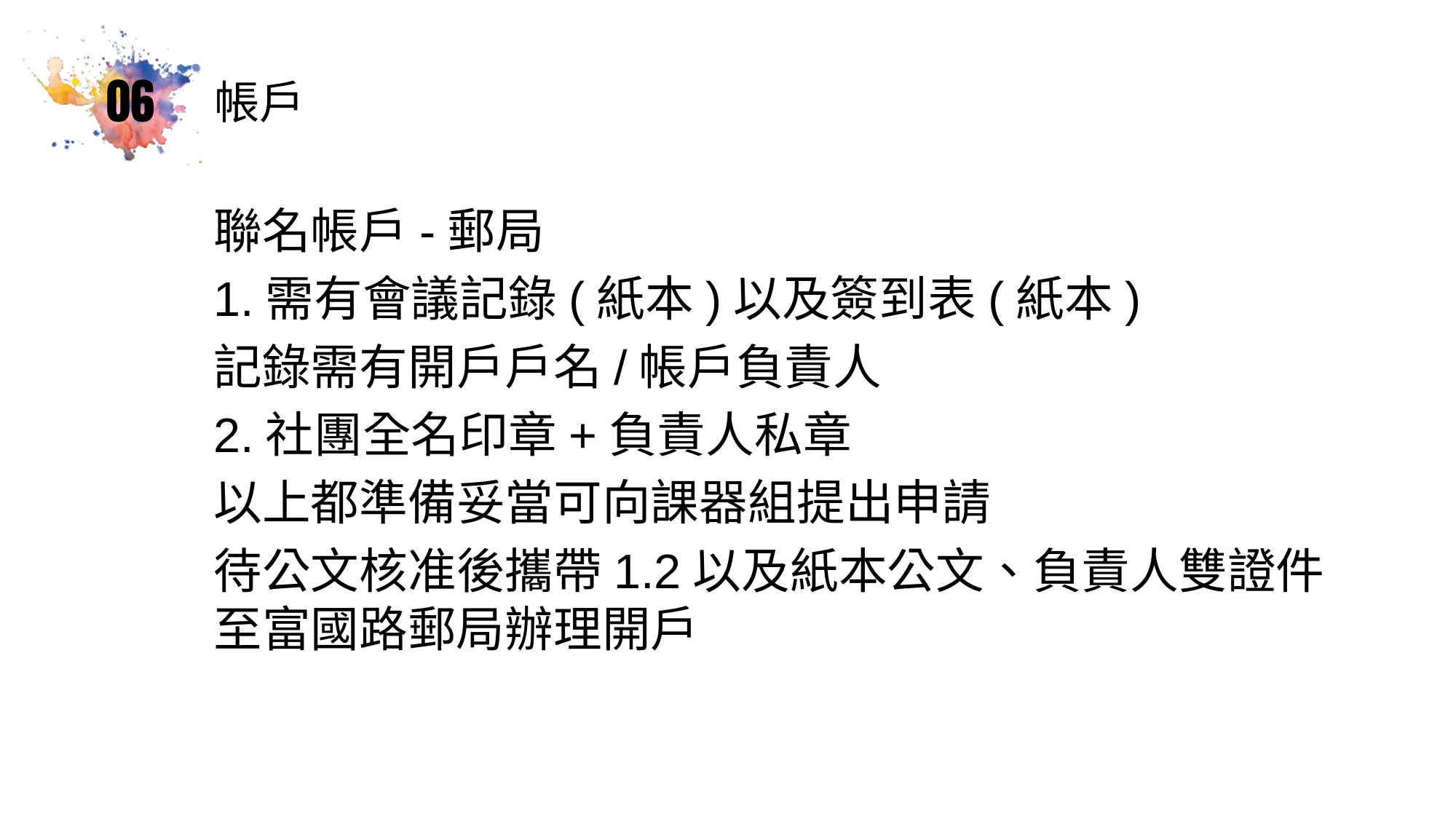

# 帳戶
聯名帳戶-郵局
1.需有會議記錄(紙本)以及簽到表(紙本)
記錄需有開戶戶名/帳戶負責人
2.社團全名印章+負責人私章
以上都準備妥當可向課器組提出申請
待公文核准後攜帶1.2以及紙本公文、負責人雙證件至富國路郵局辦理開戶